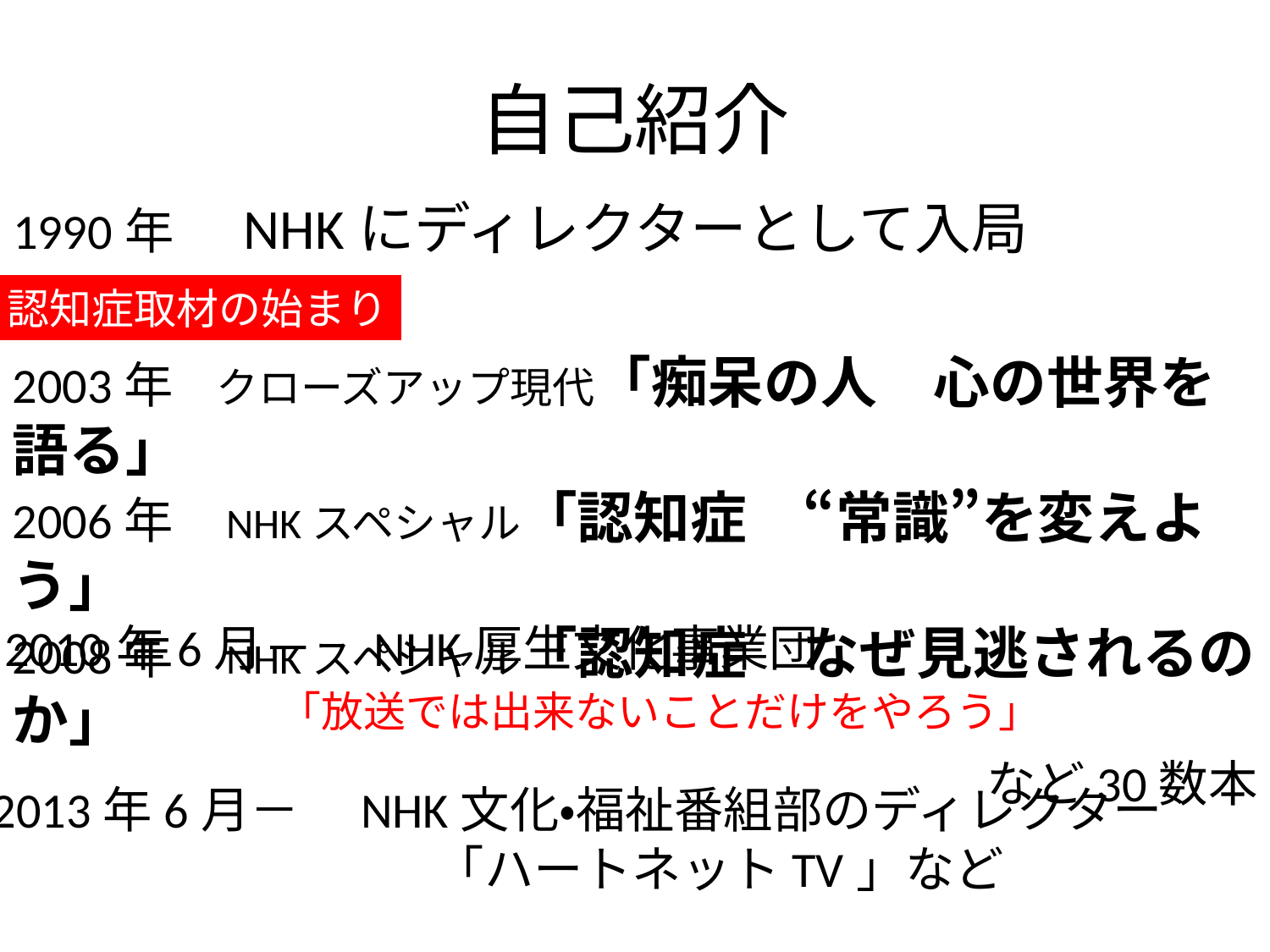

# 自己紹介
1990年　NHKにディレクターとして入局

認知症取材の始まり
2003年　クローズアップ現代「痴呆の人　心の世界を語る」
2006年　NHKスペシャル「認知症　“常識”を変えよう」
2008年　NHKスペシャル「認知症　なぜ見逃されるのか」
など30数本
2010年6月－　NHK厚生文化事業団
「放送では出来ないことだけをやろう」
2013年6月－　NHK文化・福祉番組部のディレクター
　　　　　　　　　「ハートネットTV」など